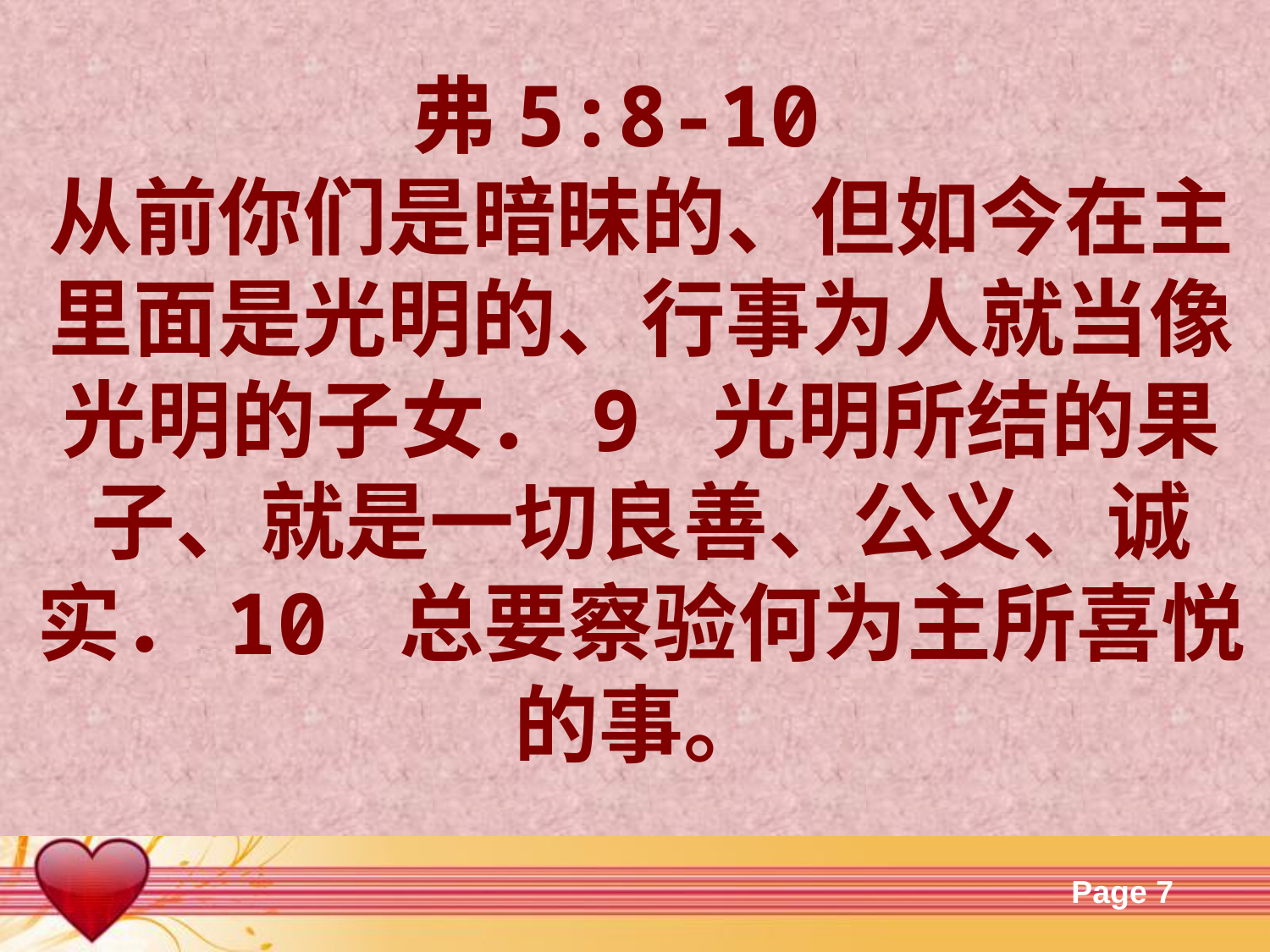

弗5:8-10
从前你们是暗昧的、但如今在主里面是光明的、行事为人就当像光明的子女．9 光明所结的果子、就是一切良善、公义、诚实．10 总要察验何为主所喜悦的事。